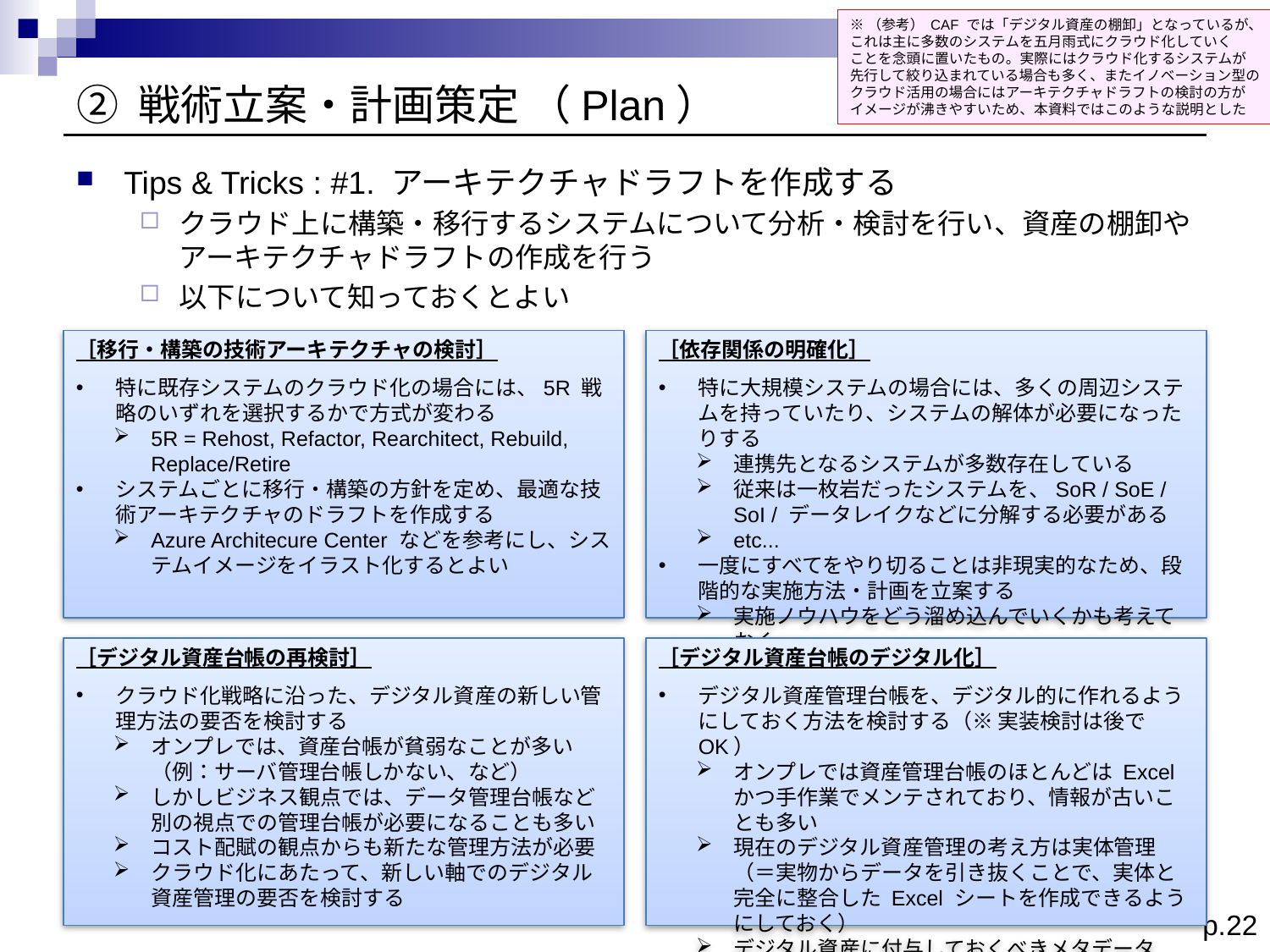

※（参考） CAF では「デジタル資産の棚卸」となっているが、
これは主に多数のシステムを五月雨式にクラウド化していく
ことを念頭に置いたもの。実際にはクラウド化するシステムが
先行して絞り込まれている場合も多く、またイノベーション型の
クラウド活用の場合にはアーキテクチャドラフトの検討の方が
イメージが沸きやすいため、本資料ではこのような説明とした
# ② 戦術立案・計画策定 （Plan）
Tips & Tricks : #1. アーキテクチャドラフトを作成する
クラウド上に構築・移行するシステムについて分析・検討を行い、資産の棚卸やアーキテクチャドラフトの作成を行う
以下について知っておくとよい
［移行・構築の技術アーキテクチャの検討］

特に既存システムのクラウド化の場合には、5R 戦略のいずれを選択するかで方式が変わる
5R = Rehost, Refactor, Rearchitect, Rebuild, Replace/Retire
システムごとに移行・構築の方針を定め、最適な技術アーキテクチャのドラフトを作成する
Azure Architecure Center などを参考にし、システムイメージをイラスト化するとよい
［依存関係の明確化］

特に大規模システムの場合には、多くの周辺システムを持っていたり、システムの解体が必要になったりする
連携先となるシステムが多数存在している
従来は一枚岩だったシステムを、SoR / SoE / SoI / データレイクなどに分解する必要がある
etc...
一度にすべてをやり切ることは非現実的なため、段階的な実施方法・計画を立案する
実施ノウハウをどう溜め込んでいくかも考えておく
［デジタル資産台帳の再検討］

クラウド化戦略に沿った、デジタル資産の新しい管理方法の要否を検討する
オンプレでは、資産台帳が貧弱なことが多い（例：サーバ管理台帳しかない、など）
しかしビジネス観点では、データ管理台帳など別の視点での管理台帳が必要になることも多い
コスト配賦の観点からも新たな管理方法が必要
クラウド化にあたって、新しい軸でのデジタル資産管理の要否を検討する
［デジタル資産台帳のデジタル化］

デジタル資産管理台帳を、デジタル的に作れるようにしておく方法を検討する（※ 実装検討は後で OK）
オンプレでは資産管理台帳のほとんどは Excel かつ手作業でメンテされており、情報が古いことも多い
現在のデジタル資産管理の考え方は実体管理（＝実物からデータを引き抜くことで、実体と完全に整合した Excel シートを作成できるようにしておく）
デジタル資産に付与しておくべきメタデータ（例：利用部門、オーナー情報など）を整理しておくとよい